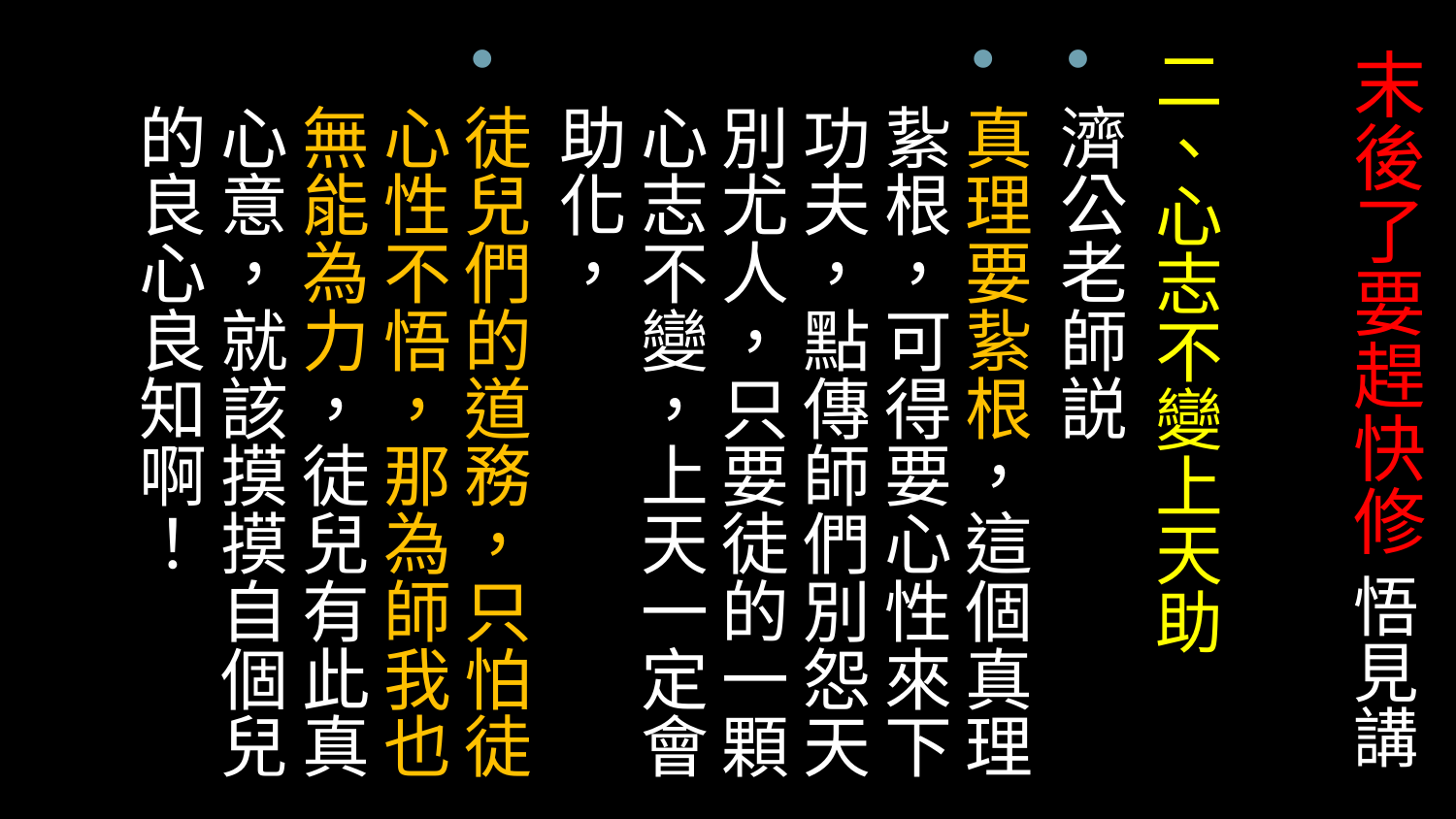

# 末後了要趕快修 悟見講
二、心志不變上天助
濟公老師説
真理要紥根，這個真理紥根，可得要心性來下功夫，點傳師們別怨天別尤人，只要徒的一顆心志不變，上天一定會助化，
徒兒們的道務，只怕徒心性不悟，那為師我也無能為力，徒兒有此真心意，就該摸摸自個兒的良心良知啊！